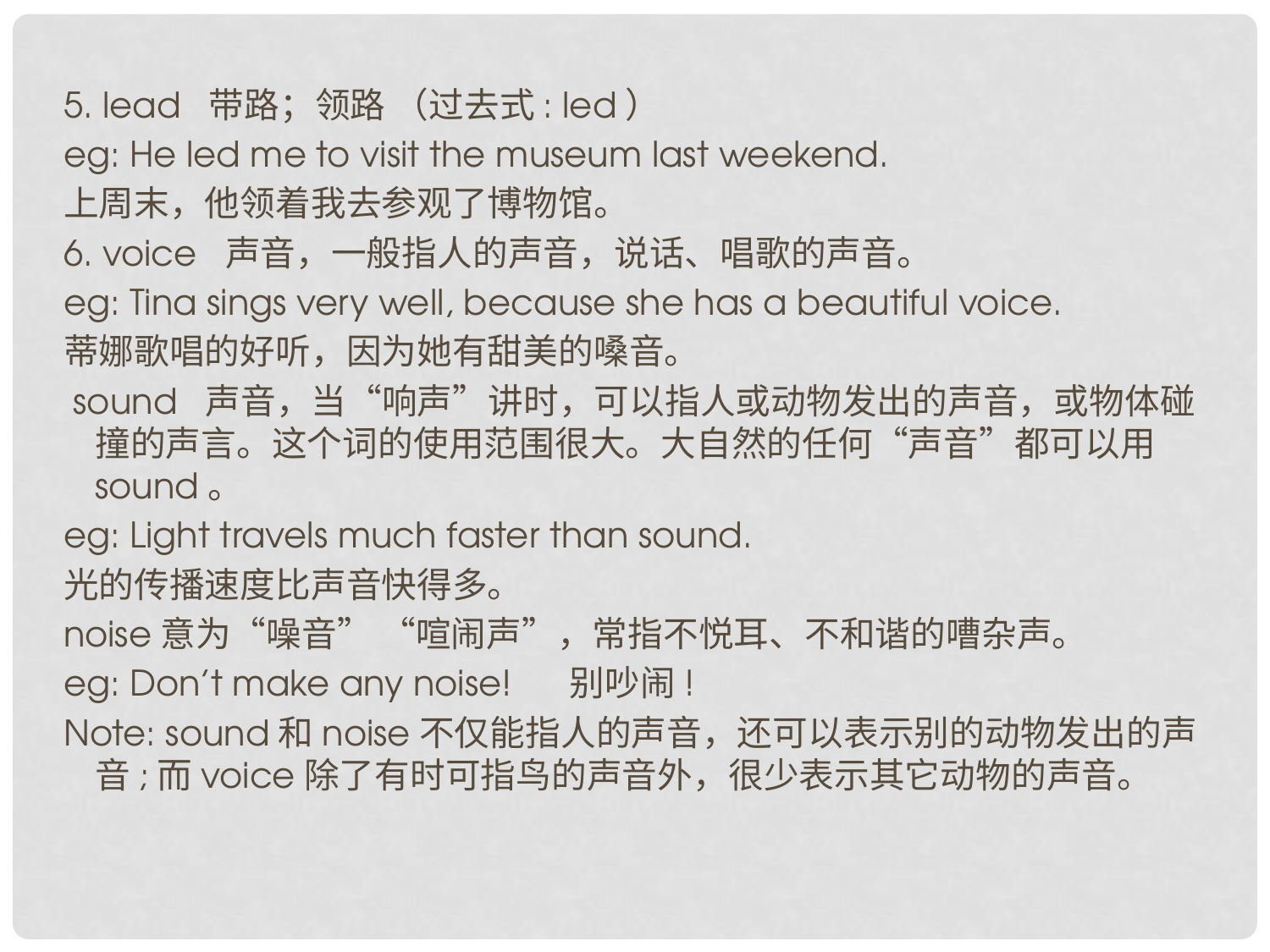

5. lead  带路；领路 （过去式: led）
eg: He led me to visit the museum last weekend.
上周末，他领着我去参观了博物馆。
6. voice  声音，一般指人的声音，说话、唱歌的声音。
eg: Tina sings very well, because she has a beautiful voice.
蒂娜歌唱的好听，因为她有甜美的嗓音。
 sound  声音，当“响声”讲时，可以指人或动物发出的声音，或物体碰撞的声言。这个词的使用范围很大。大自然的任何“声音”都可以用sound。
eg: Light travels much faster than sound.
光的传播速度比声音快得多。
noise意为“噪音” “喧闹声”，常指不悦耳、不和谐的嘈杂声。
eg: Don’t make any noise!     别吵闹!
Note: sound和noise不仅能指人的声音，还可以表示别的动物发出的声音;而voice除了有时可指鸟的声音外，很少表示其它动物的声音。